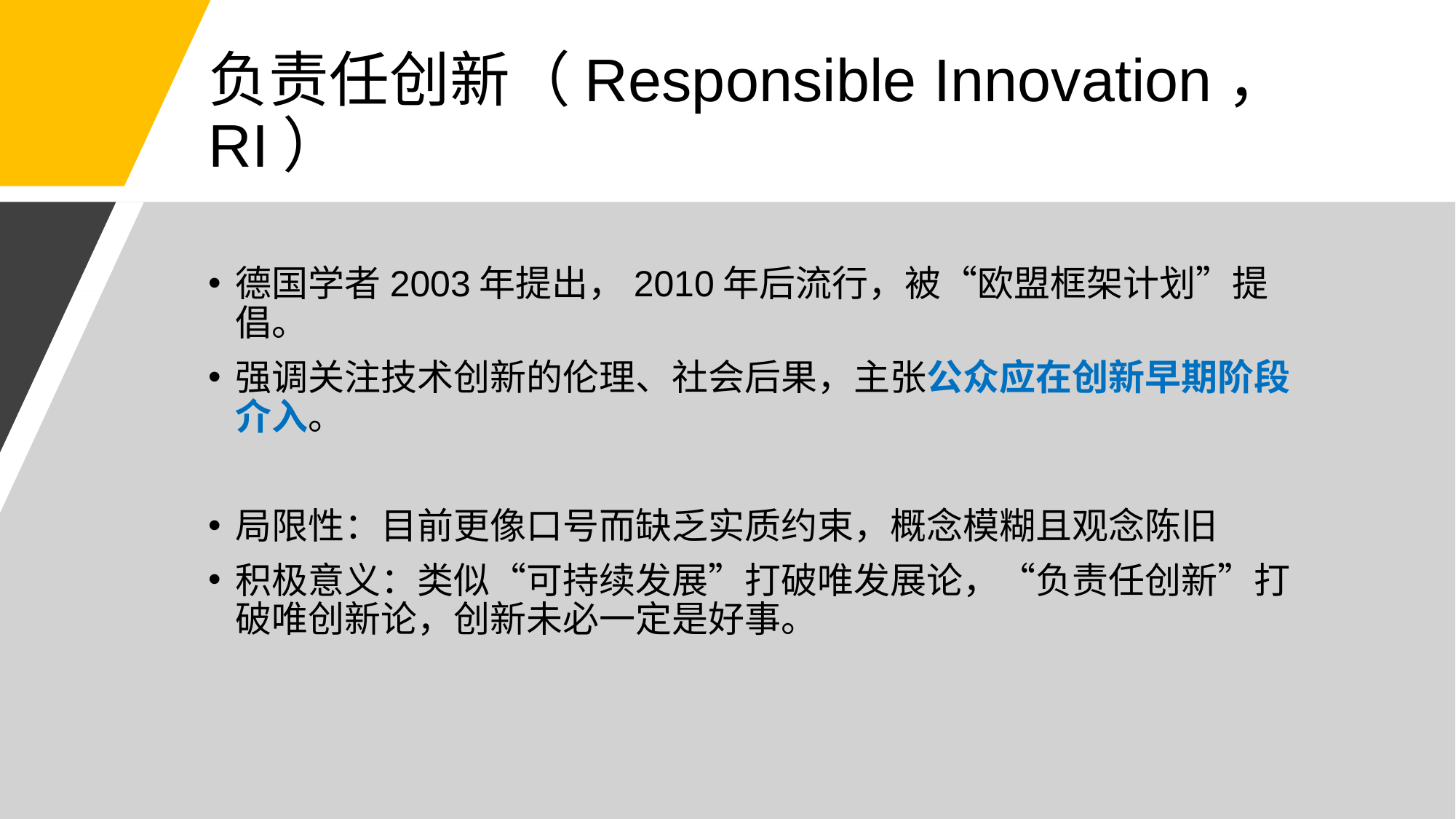

# 负责任创新（Responsible Innovation，RI）

德国学者2003年提出，2010年后流行，被“欧盟框架计划”提倡。
强调关注技术创新的伦理、社会后果，主张公众应在创新早期阶段介入。

局限性：目前更像口号而缺乏实质约束，概念模糊且观念陈旧
积极意义：类似“可持续发展”打破唯发展论，“负责任创新”打破唯创新论，创新未必一定是好事。